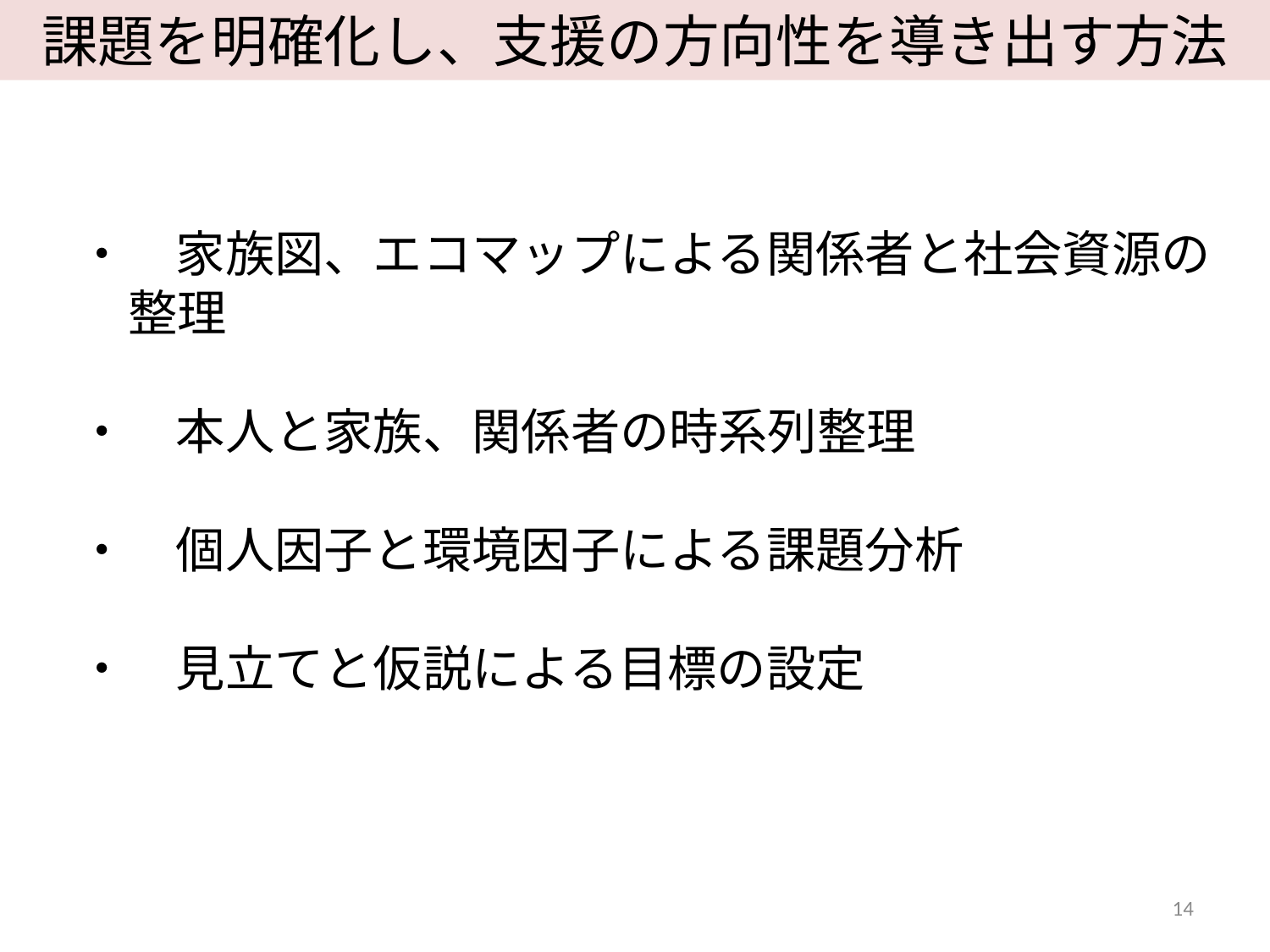

課題を明確化し、支援の方向性を導き出す方法
・　家族図、エコマップによる関係者と社会資源の整理

・　本人と家族、関係者の時系列整理

・　個人因子と環境因子による課題分析

・　見立てと仮説による目標の設定

14